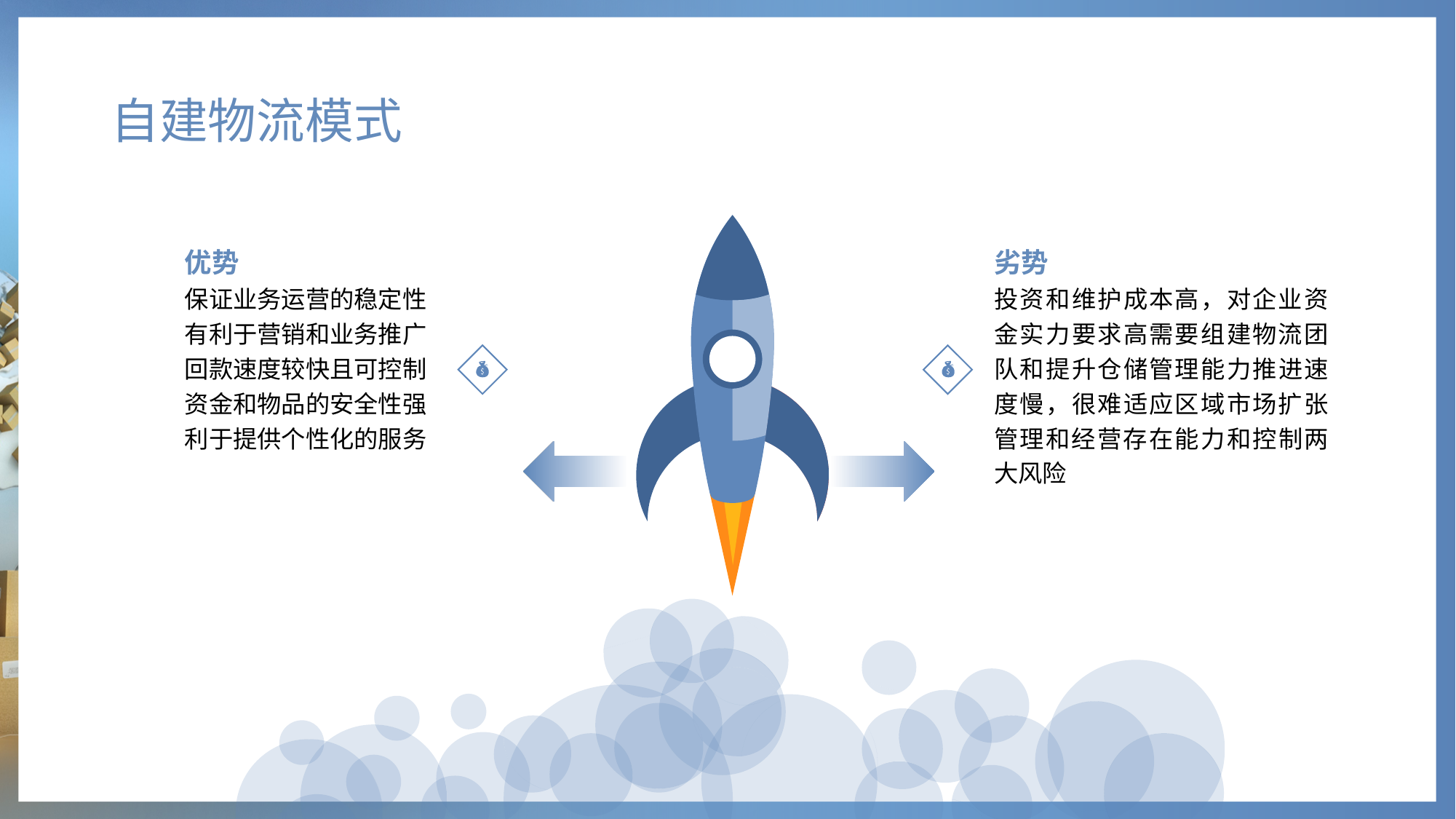

# 自建物流模式

优势
保证业务运营的稳定性
有利于营销和业务推广
回款速度较快且可控制
资金和物品的安全性强
利于提供个性化的服务

劣势
投资和维护成本高，对企业资金实力要求高需要组建物流团队和提升仓储管理能力推进速度慢，很难适应区域市场扩张管理和经营存在能力和控制两大风险